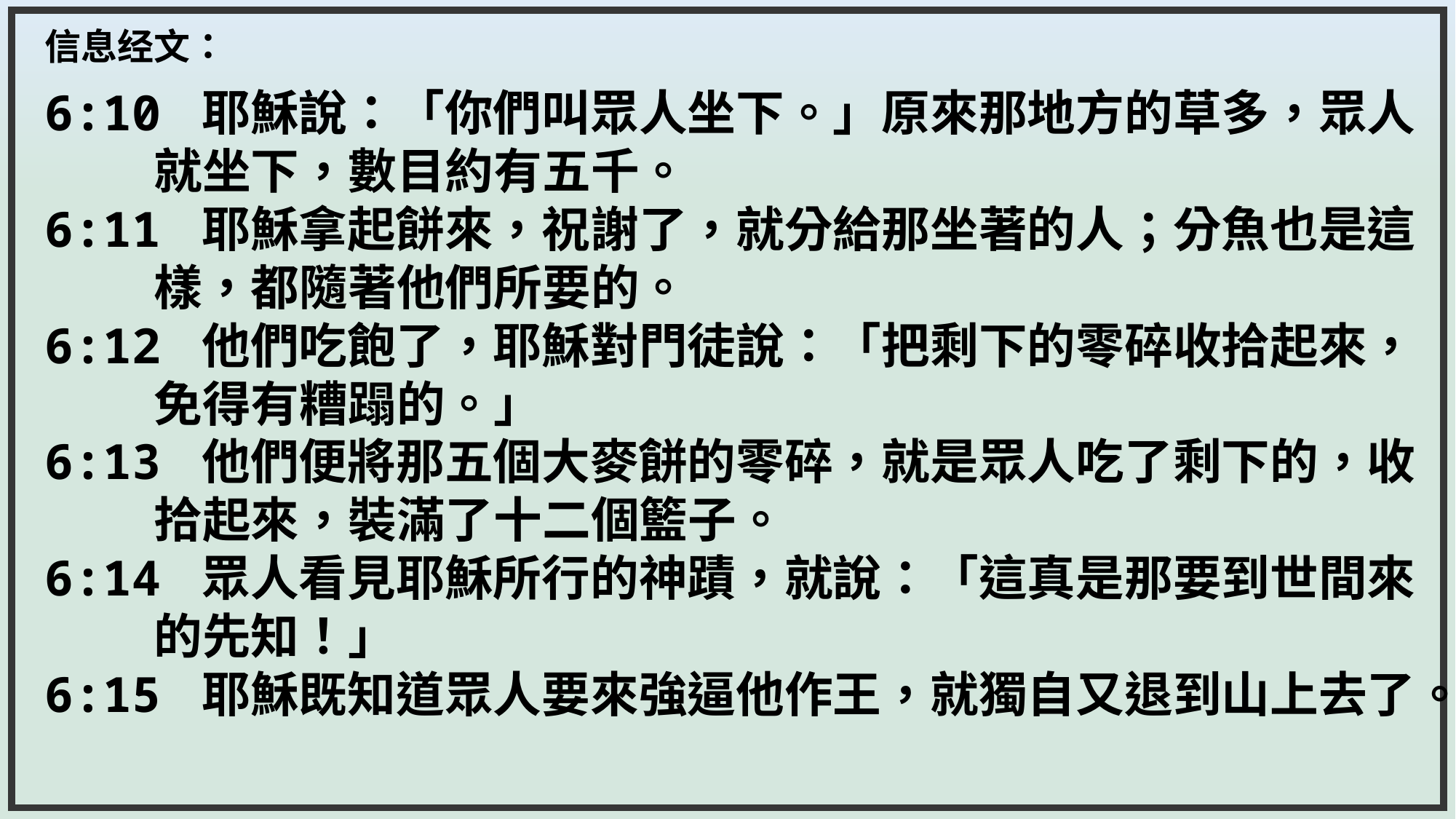

信息经文：

6:10 耶穌說：「你們叫眾人坐下。」原來那地方的草多，眾人	就坐下，數目約有五千。
6:11 耶穌拿起餅來，祝謝了，就分給那坐著的人；分魚也是這	樣，都隨著他們所要的。
6:12 他們吃飽了，耶穌對門徒說：「把剩下的零碎收拾起來，	免得有糟蹋的。」
6:13 他們便將那五個大麥餅的零碎，就是眾人吃了剩下的，收	拾起來，裝滿了十二個籃子。
6:14 眾人看見耶穌所行的神蹟，就說：「這真是那要到世間來	的先知！」
6:15 耶穌既知道眾人要來強逼他作王，就獨自又退到山上去了。